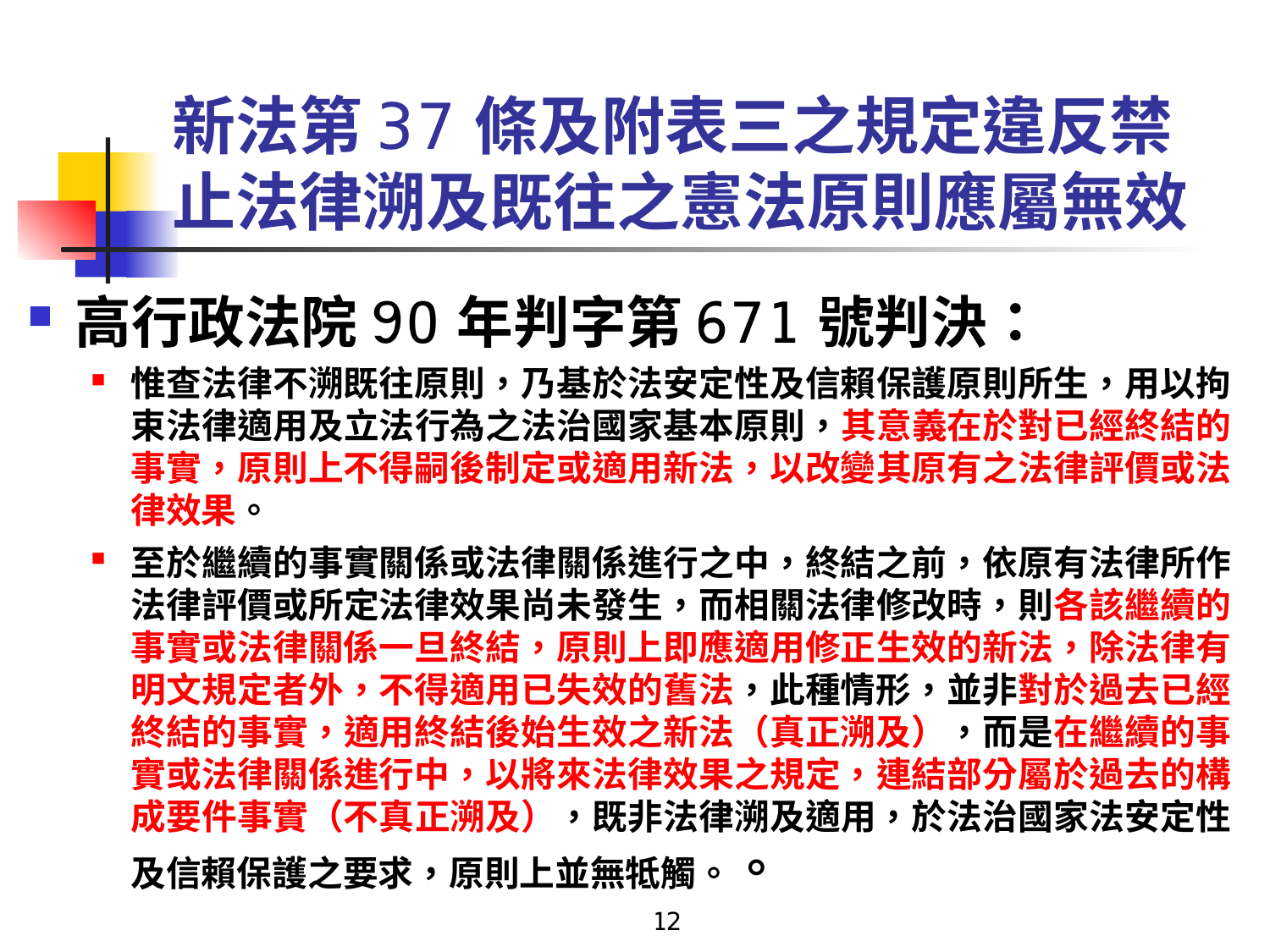

# 新法第37條及附表三之規定違反禁止法律溯及既往之憲法原則應屬無效
高行政法院90年判字第671號判決：
惟查法律不溯既往原則，乃基於法安定性及信賴保護原則所生，用以拘束法律適用及立法行為之法治國家基本原則，其意義在於對已經終結的事實，原則上不得嗣後制定或適用新法，以改變其原有之法律評價或法律效果。
至於繼續的事實關係或法律關係進行之中，終結之前，依原有法律所作法律評價或所定法律效果尚未發生，而相關法律修改時，則各該繼續的事實或法律關係一旦終結，原則上即應適用修正生效的新法，除法律有明文規定者外，不得適用已失效的舊法，此種情形，並非對於過去已經終結的事實，適用終結後始生效之新法（真正溯及），而是在繼續的事實或法律關係進行中，以將來法律效果之規定，連結部分屬於過去的構成要件事實（不真正溯及），既非法律溯及適用，於法治國家法安定性及信賴保護之要求，原則上並無牴觸。。

12